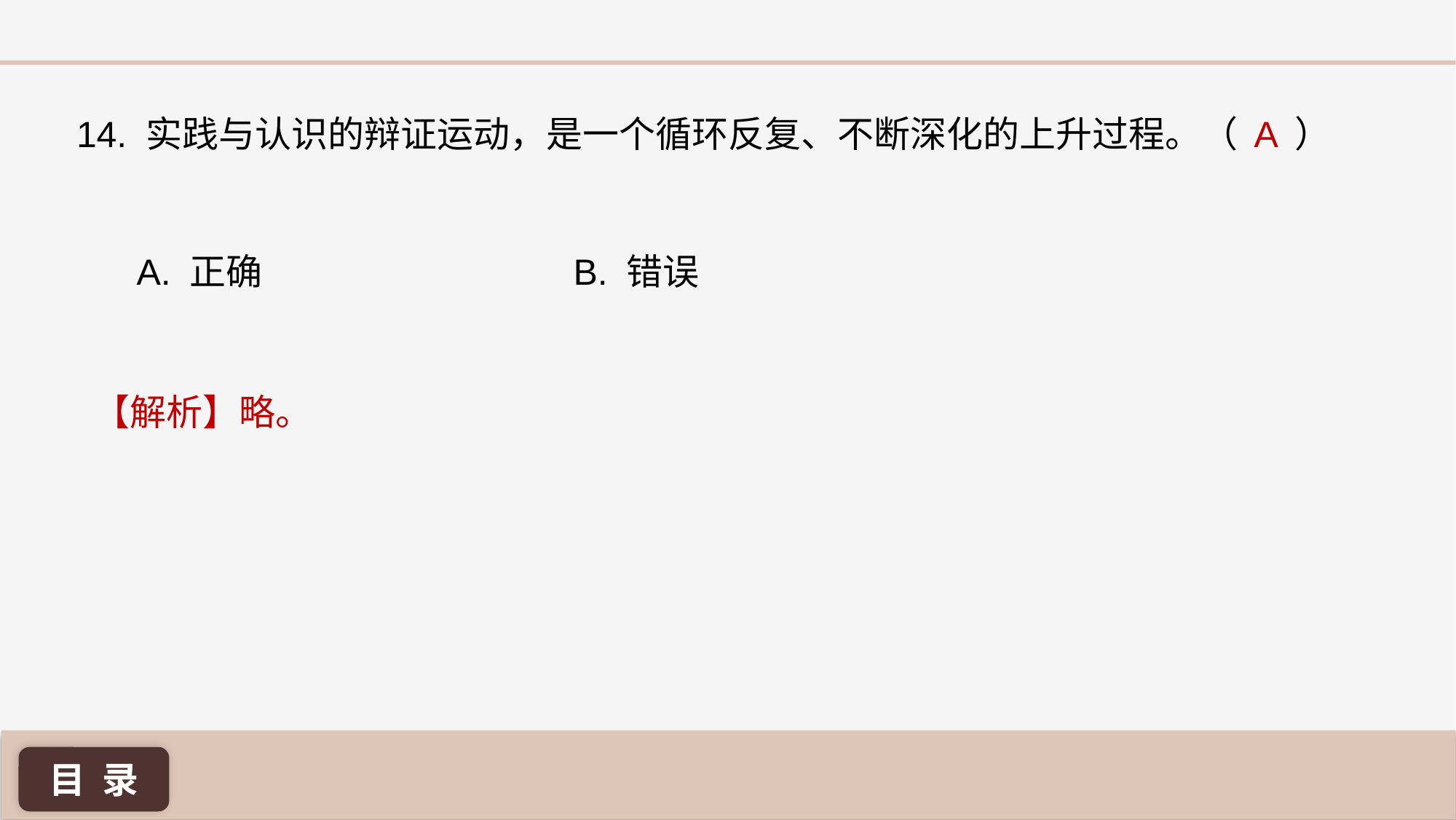

A
14. 实践与认识的辩证运动，是一个循环反复、不断深化的上升过程。（       ）
A. 正确 			B. 错误
【解析】略。